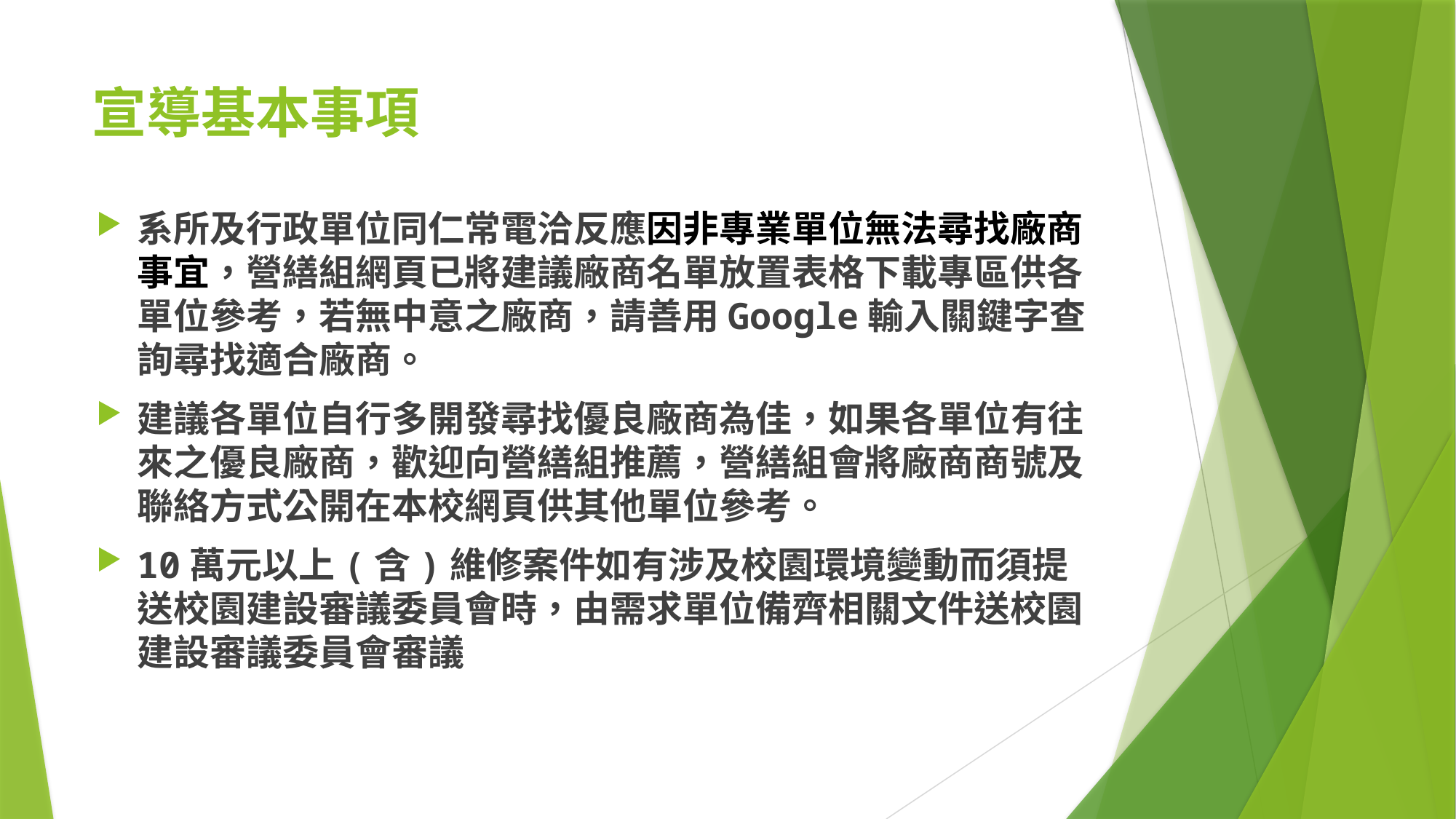

# 宣導基本事項
系所及行政單位同仁常電洽反應因非專業單位無法尋找廠商事宜，營繕組網頁已將建議廠商名單放置表格下載專區供各單位參考，若無中意之廠商，請善用Google輸入關鍵字查詢尋找適合廠商。
建議各單位自行多開發尋找優良廠商為佳，如果各單位有往來之優良廠商，歡迎向營繕組推薦，營繕組會將廠商商號及聯絡方式公開在本校網頁供其他單位參考。
10萬元以上(含)維修案件如有涉及校園環境變動而須提送校園建設審議委員會時，由需求單位備齊相關文件送校園建設審議委員會審議